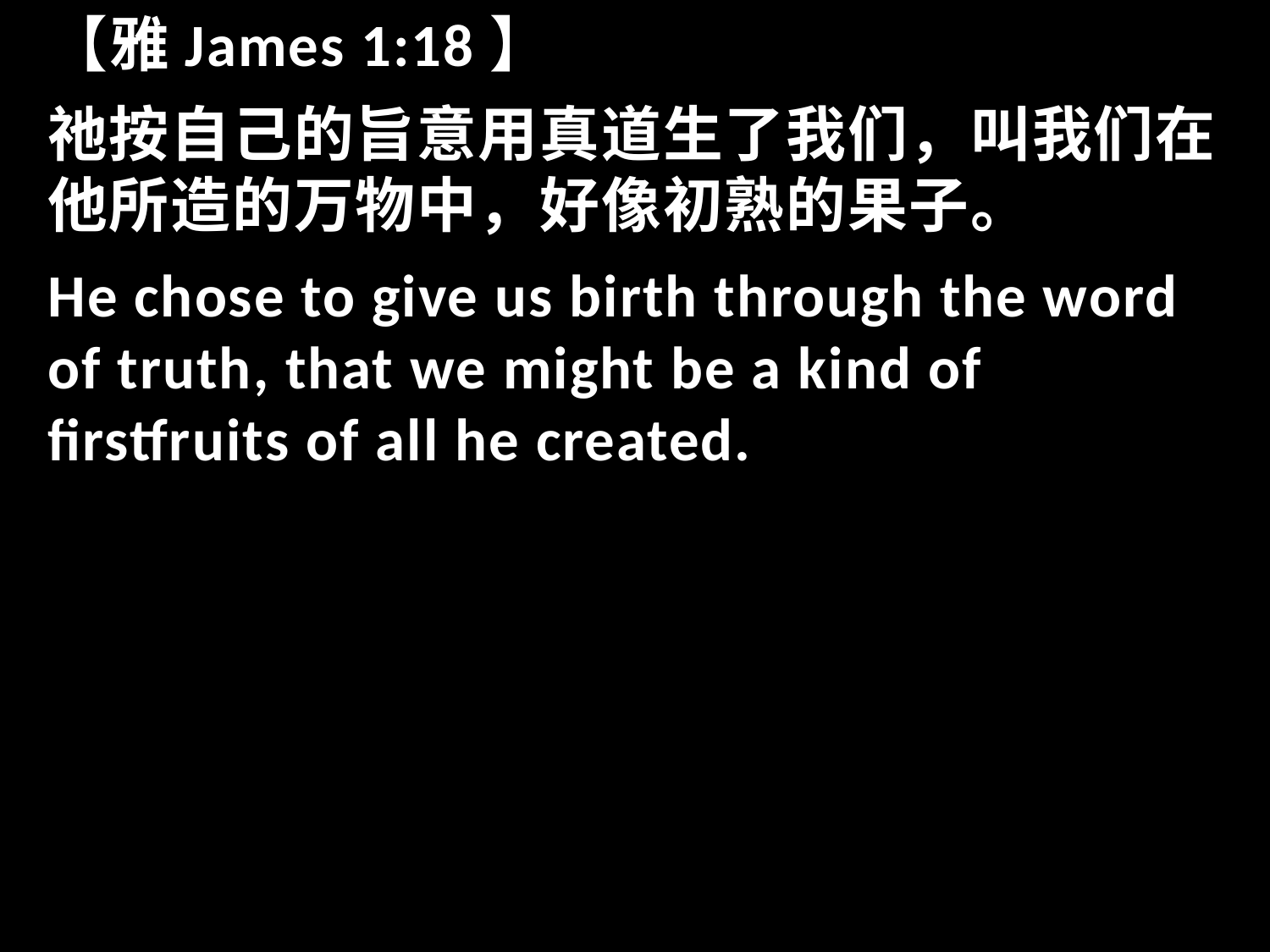

【雅James 1:18】
祂按自己的旨意用真道生了我们，叫我们在他所造的万物中，好像初熟的果子。
He chose to give us birth through the word of truth, that we might be a kind of firstfruits of all he created.